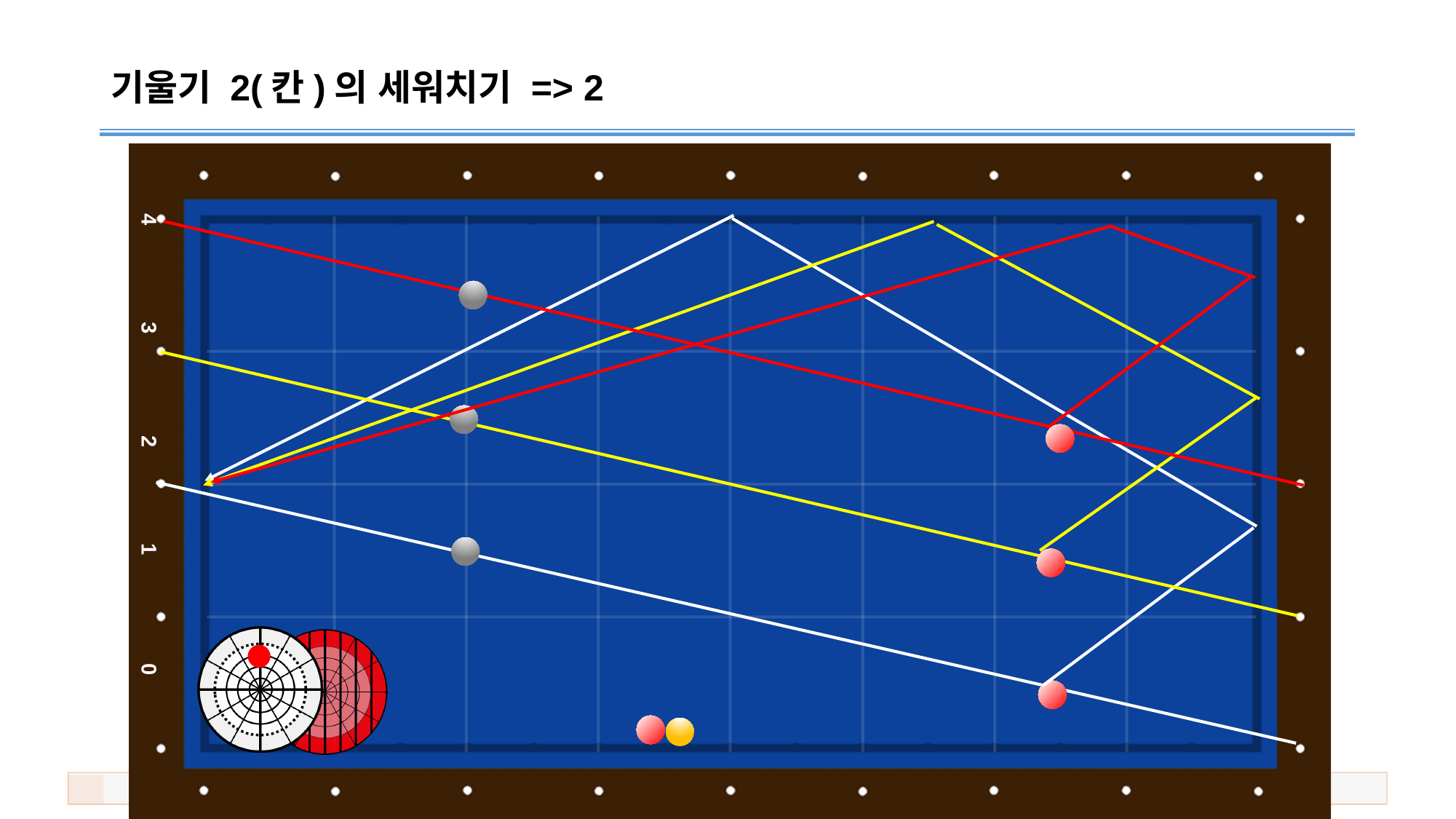

# 기울기 2(칸)의 세워치기 => 2

4                3                 2                1                  0